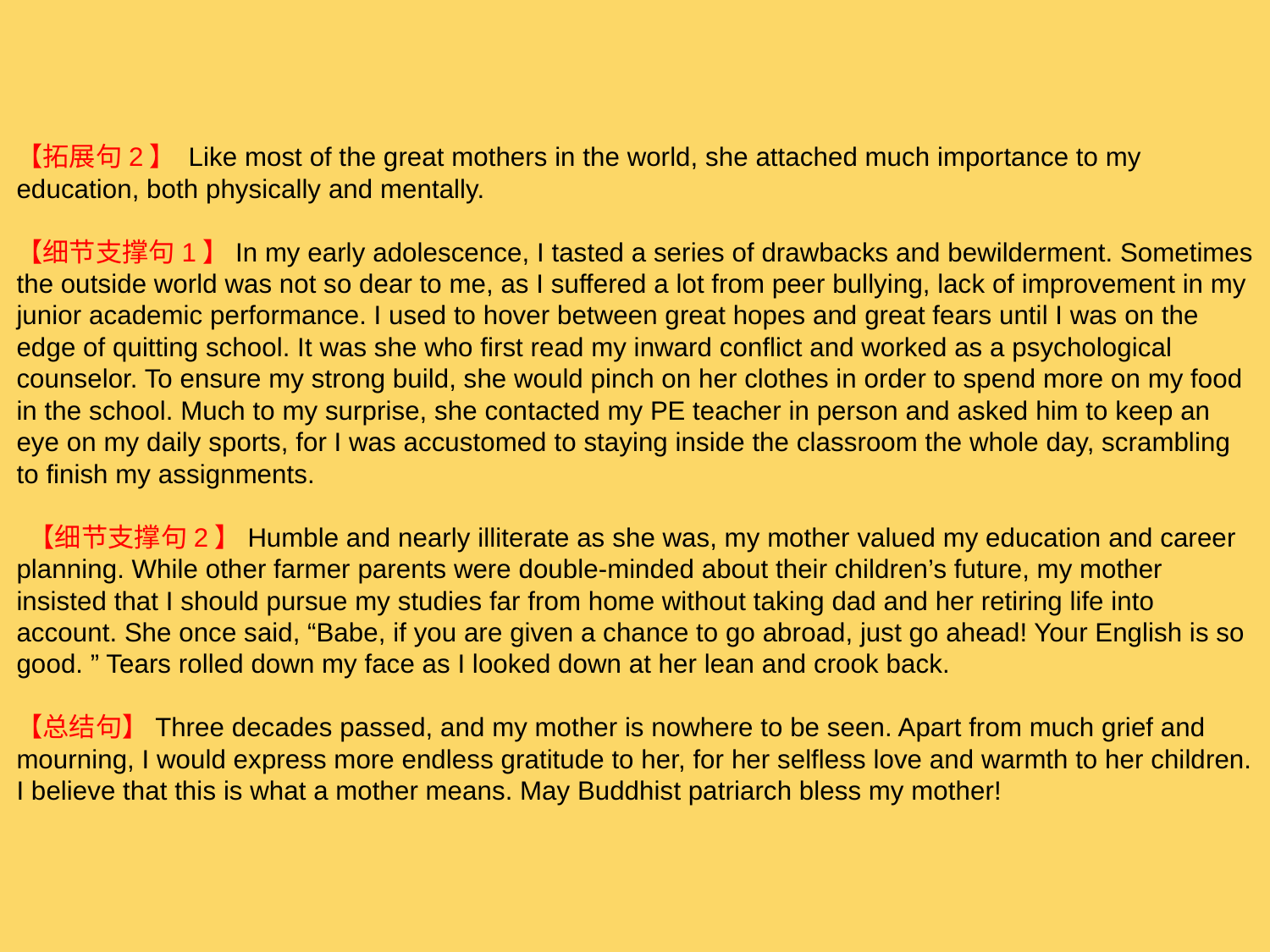

【拓展句2】 Like most of the great mothers in the world, she attached much importance to my education, both physically and mentally.

【细节支撑句1】In my early adolescence, I tasted a series of drawbacks and bewilderment. Sometimes the outside world was not so dear to me, as I suffered a lot from peer bullying, lack of improvement in my junior academic performance. I used to hover between great hopes and great fears until I was on the edge of quitting school. It was she who first read my inward conflict and worked as a psychological counselor. To ensure my strong build, she would pinch on her clothes in order to spend more on my food in the school. Much to my surprise, she contacted my PE teacher in person and asked him to keep an eye on my daily sports, for I was accustomed to staying inside the classroom the whole day, scrambling to finish my assignments.

 【细节支撑句2】Humble and nearly illiterate as she was, my mother valued my education and career planning. While other farmer parents were double-minded about their children’s future, my mother insisted that I should pursue my studies far from home without taking dad and her retiring life into account. She once said, “Babe, if you are given a chance to go abroad, just go ahead! Your English is so good. ” Tears rolled down my face as I looked down at her lean and crook back.

【总结句】Three decades passed, and my mother is nowhere to be seen. Apart from much grief and mourning, I would express more endless gratitude to her, for her selfless love and warmth to her children. I believe that this is what a mother means. May Buddhist patriarch bless my mother!